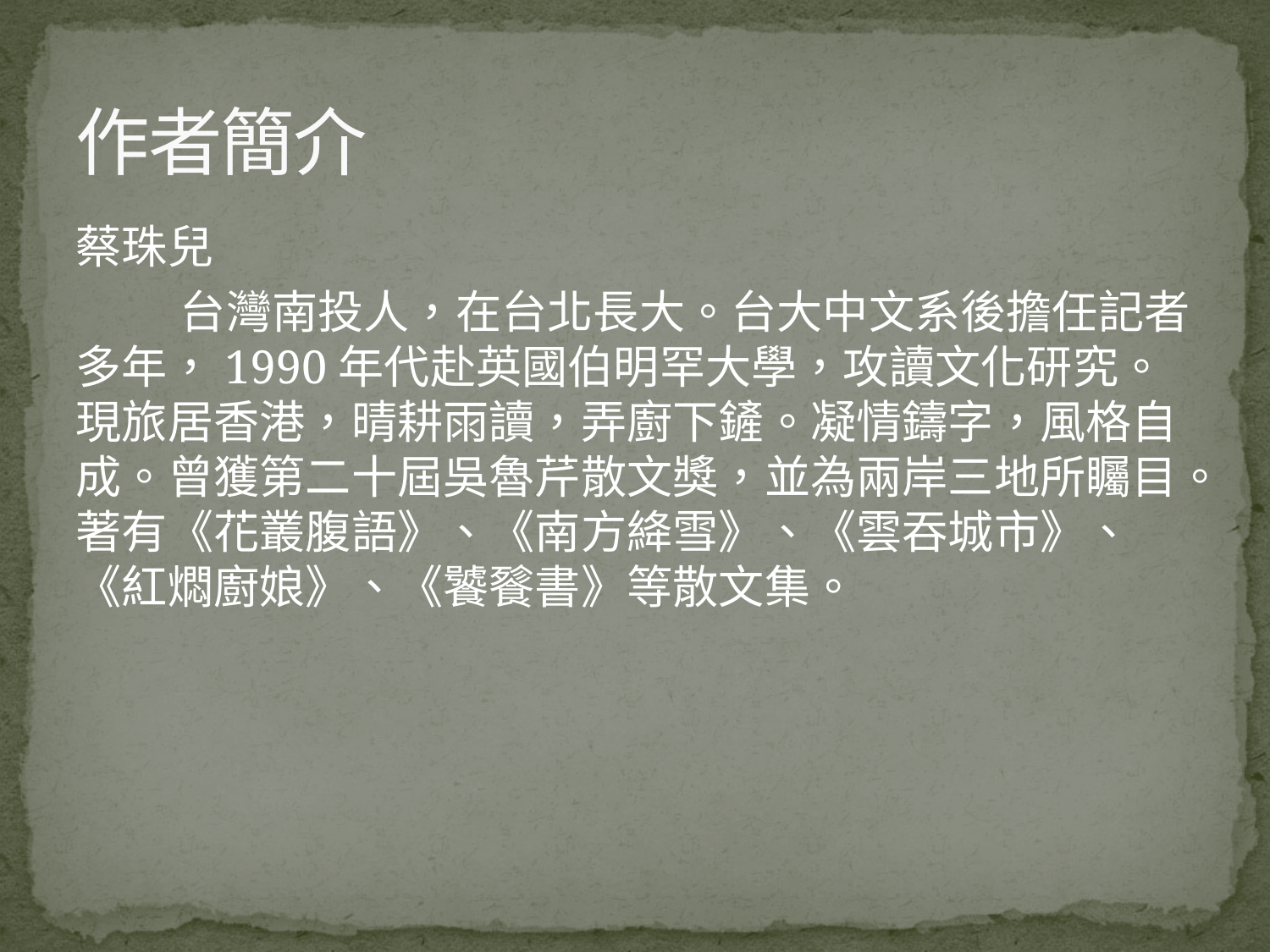

# 作者簡介
蔡珠兒
         台灣南投人，在台北長大。台大中文系後擔任記者多年，1990年代赴英國伯明罕大學，攻讀文化研究。現旅居香港，晴耕雨讀，弄廚下鏟。凝情鑄字，風格自成。曾獲第二十屆吳魯芹散文獎，並為兩岸三地所矚目。著有《花叢腹語》、《南方絳雪》、《雲吞城市》、《紅燜廚娘》、《饕餮書》等散文集。